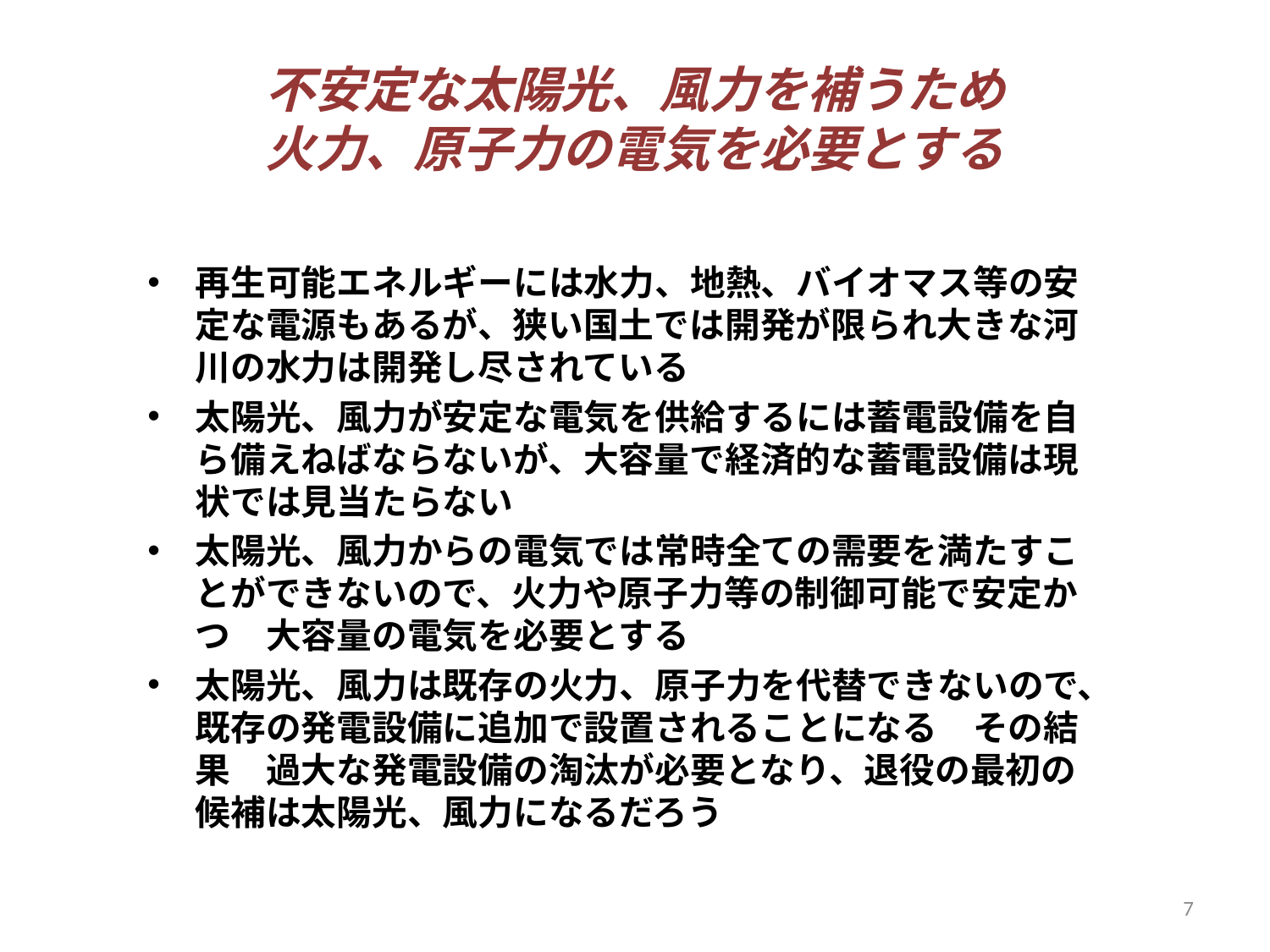

# 不安定な太陽光、風力を補うため 火力、原子力の電気を必要とする
再生可能エネルギーには水力、地熱、バイオマス等の安定な電源もあるが、狭い国土では開発が限られ大きな河川の水力は開発し尽されている
太陽光、風力が安定な電気を供給するには蓄電設備を自ら備えねばならないが、大容量で経済的な蓄電設備は現状では見当たらない
太陽光、風力からの電気では常時全ての需要を満たすことができないので、火力や原子力等の制御可能で安定かつ　大容量の電気を必要とする
太陽光、風力は既存の火力、原子力を代替できないので、既存の発電設備に追加で設置されることになる　その結果　過大な発電設備の淘汰が必要となり、退役の最初の候補は太陽光、風力になるだろう

7